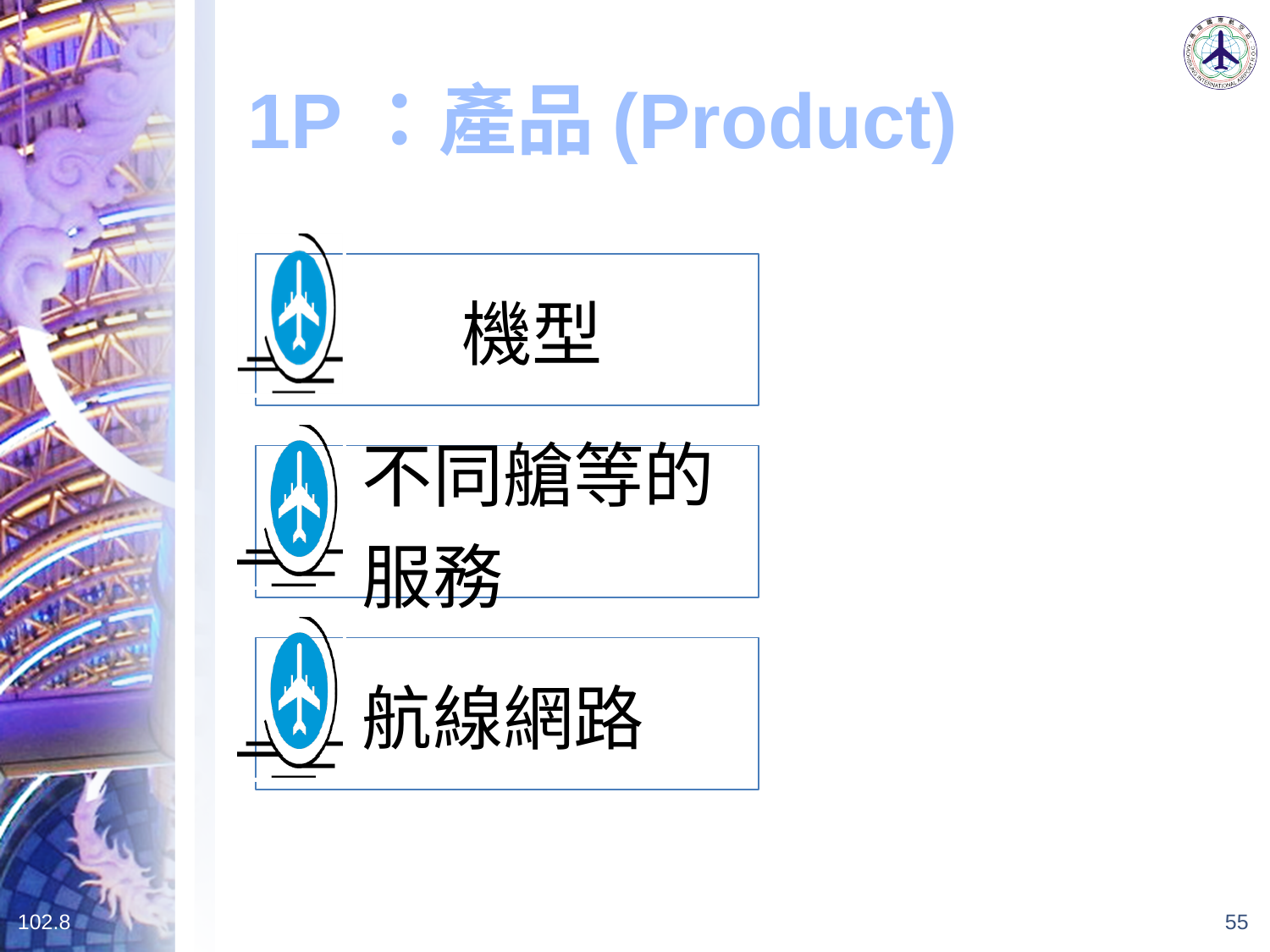

# 1P：產品(Product)
不同艙等的服務
航線網路
     機型
102.8
55